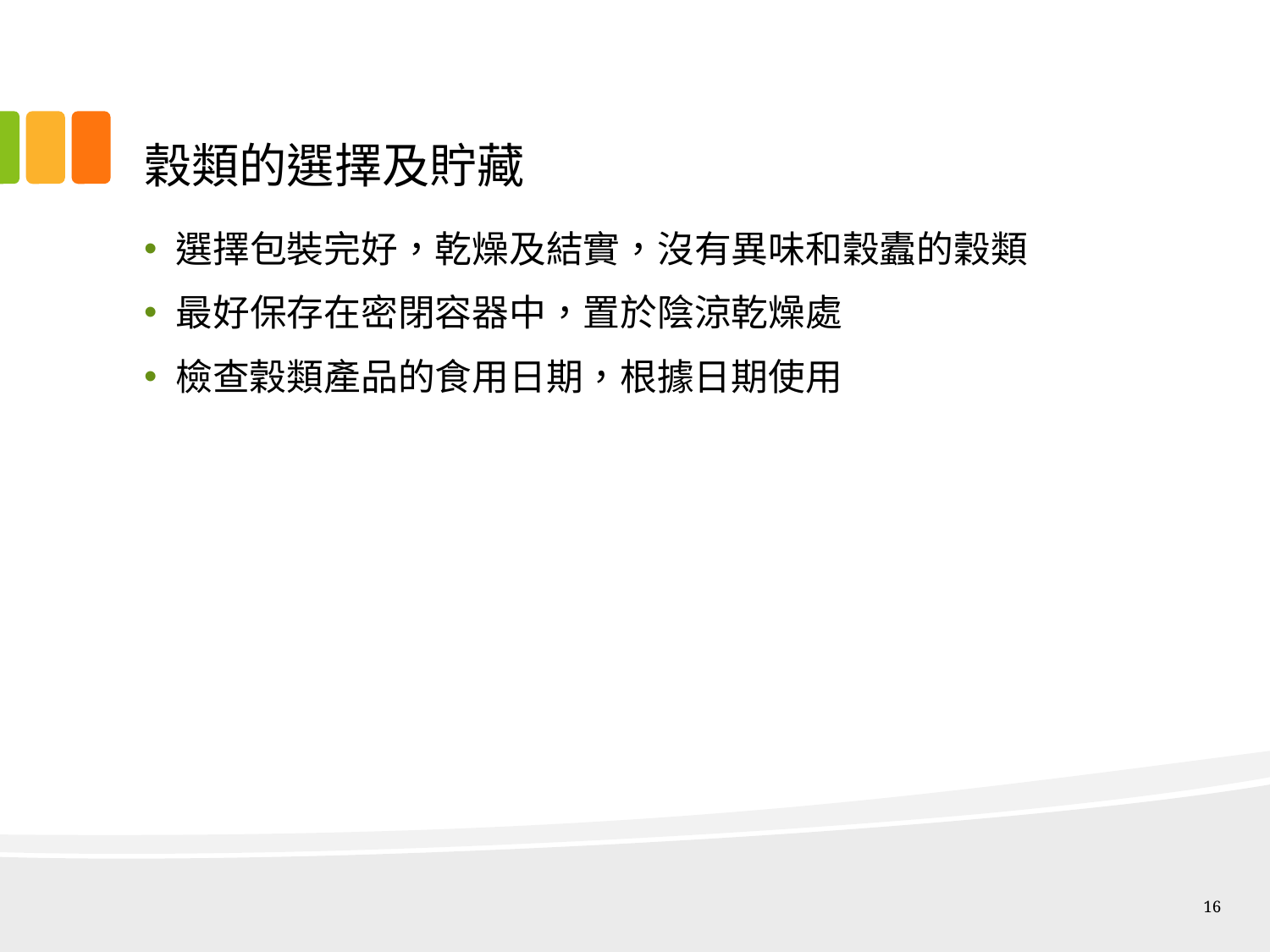

# 穀類的選擇及貯藏
選擇包裝完好，乾燥及結實，沒有異味和穀蠹的穀類
最好保存在密閉容器中，置於陰涼乾燥處
檢查穀類產品的食用日期，根據日期使用
16